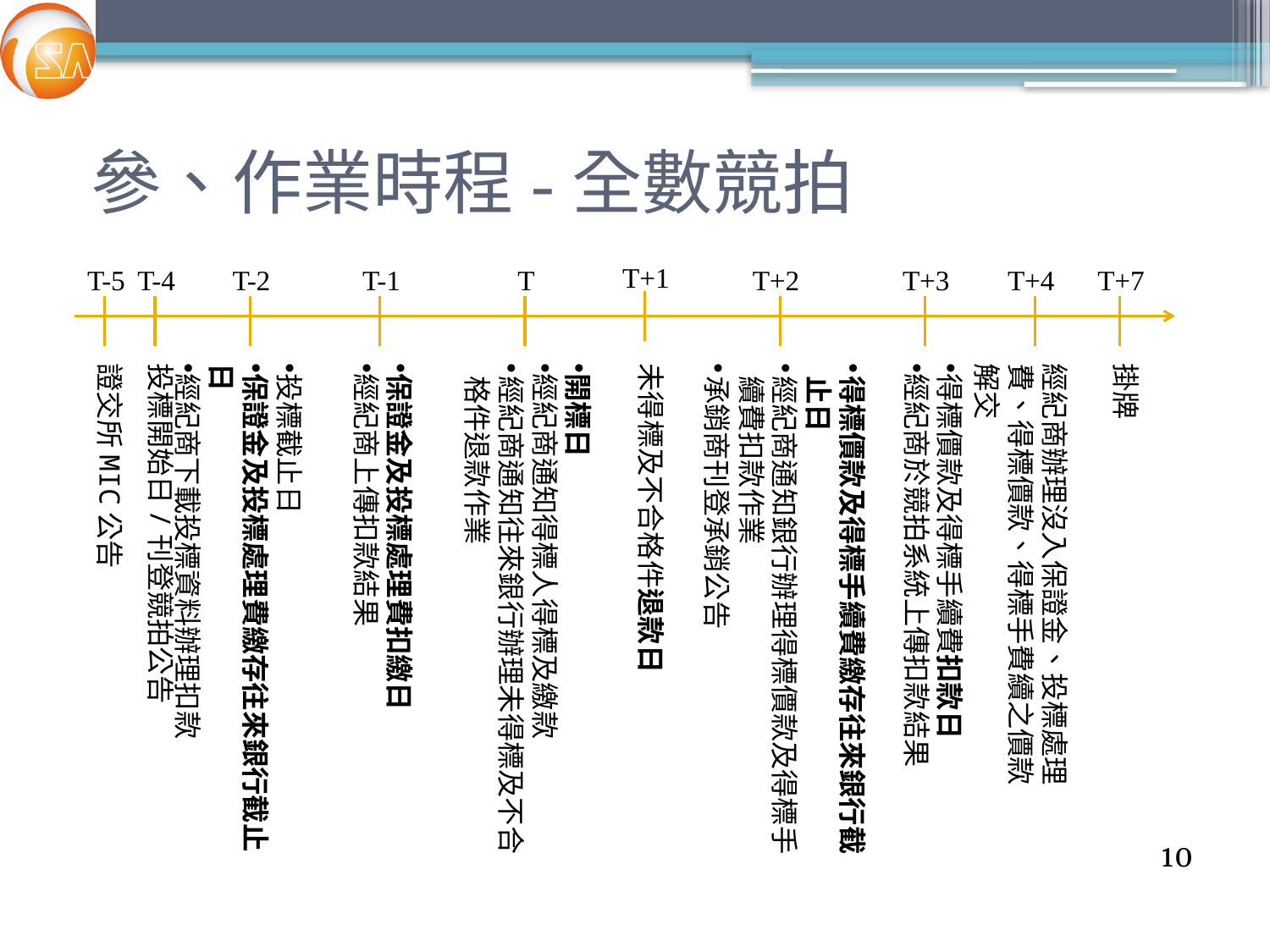

# 參、作業時程-全數競拍
T+1
T-5
T-4
T-2
T-1
T
T+2
T+3
T+4
T+7

證交所MIC公告
投標開始日/刊登競拍公告
投標截止日
保證金及投標處理費繳存往來銀行截止日
經紀商下載投標資料辦理扣款
保證金及投標處理費扣繳日
經紀商上傳扣款結果
開標日
經紀商通知得標人得標及繳款
經紀商通知往來銀行辦理未得標及不合格件退款作業
未得標及不合格件退款日
得標價款及得標手續費繳存往來銀行截止日
經紀商通知銀行辦理得標價款及得標手續費扣款作業
承銷商刊登承銷公告
得標價款及得標手續費扣款日
經紀商於競拍系統上傳扣款結果
經紀商辦理沒入保證金、投標處理費、得標價款、得標手費續之價款解交
掛牌
10